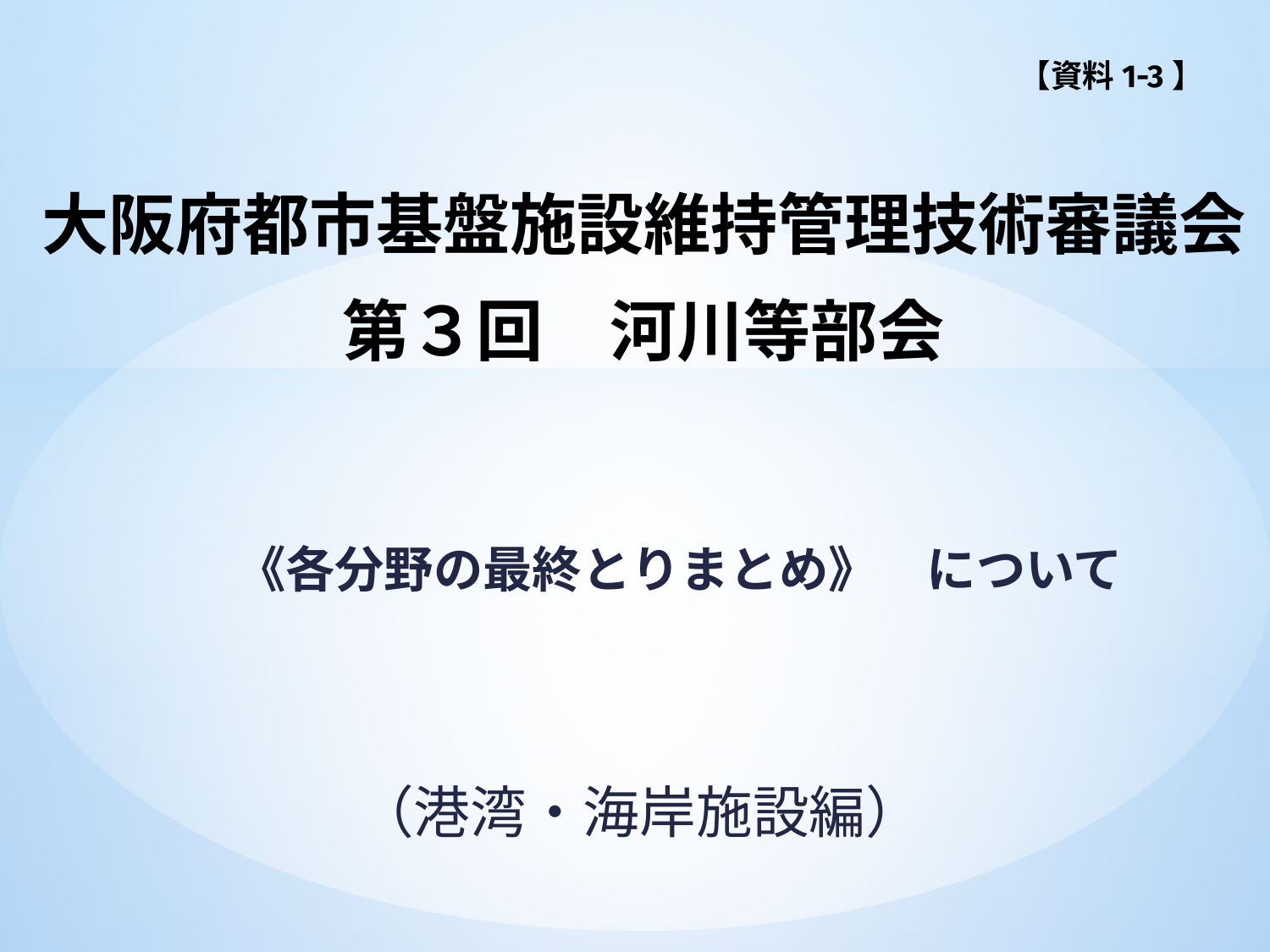

【資料1-3】
# 大阪府都市基盤施設維持管理技術審議会 第３回　河川等部会
　　《各分野の最終とりまとめ》　について
（港湾・海岸施設編）